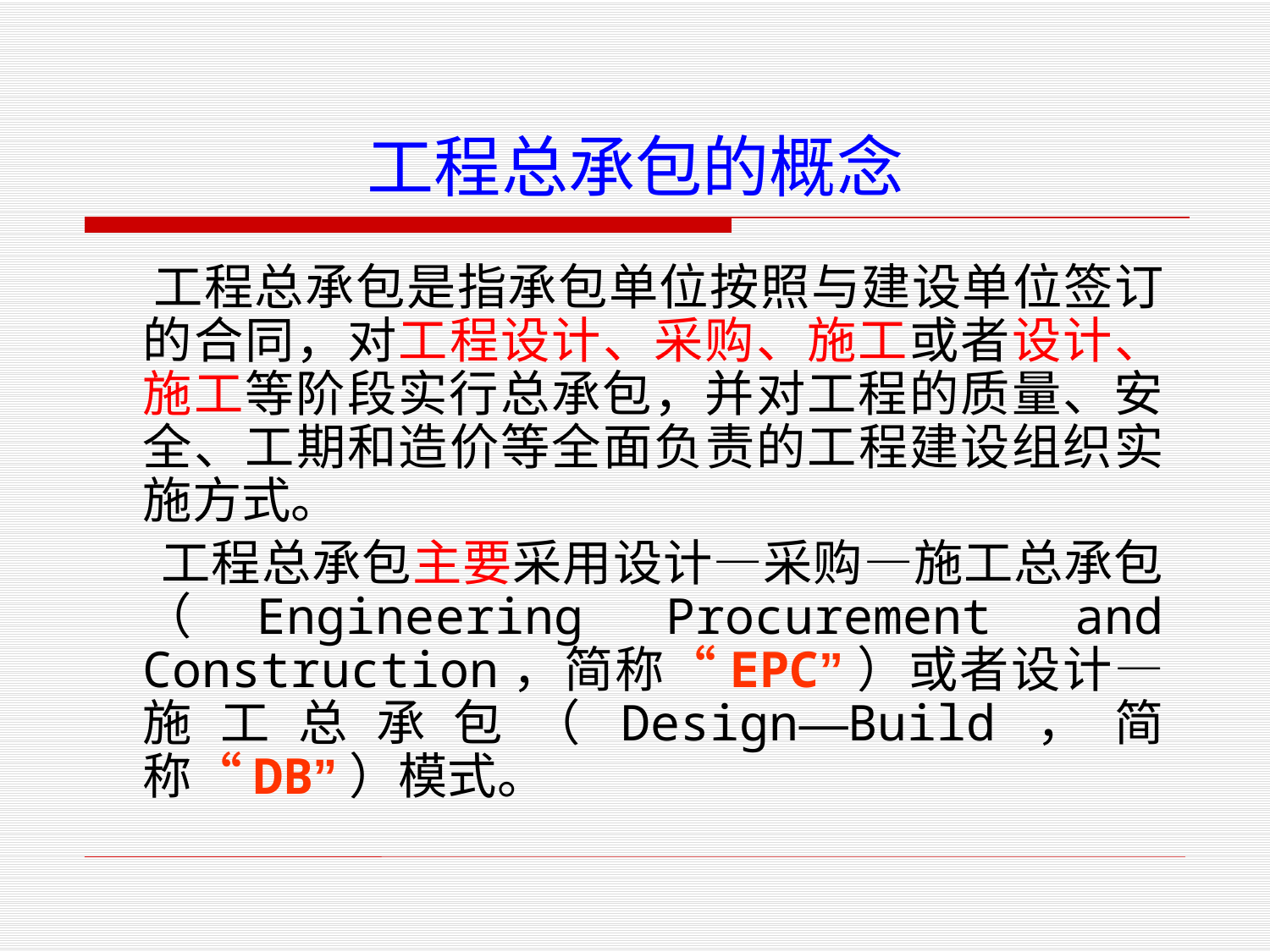

# 工程总承包的概念
      工程总承包是指承包单位按照与建设单位签订的合同，对工程设计、采购、施工或者设计、施工等阶段实行总承包，并对工程的质量、安全、工期和造价等全面负责的工程建设组织实施方式。
      工程总承包主要采用设计—采购—施工总承包（Engineering Procurement and Construction，简称“EPC”）或者设计—施工总承包（Design—Build，简称“DB”）模式。